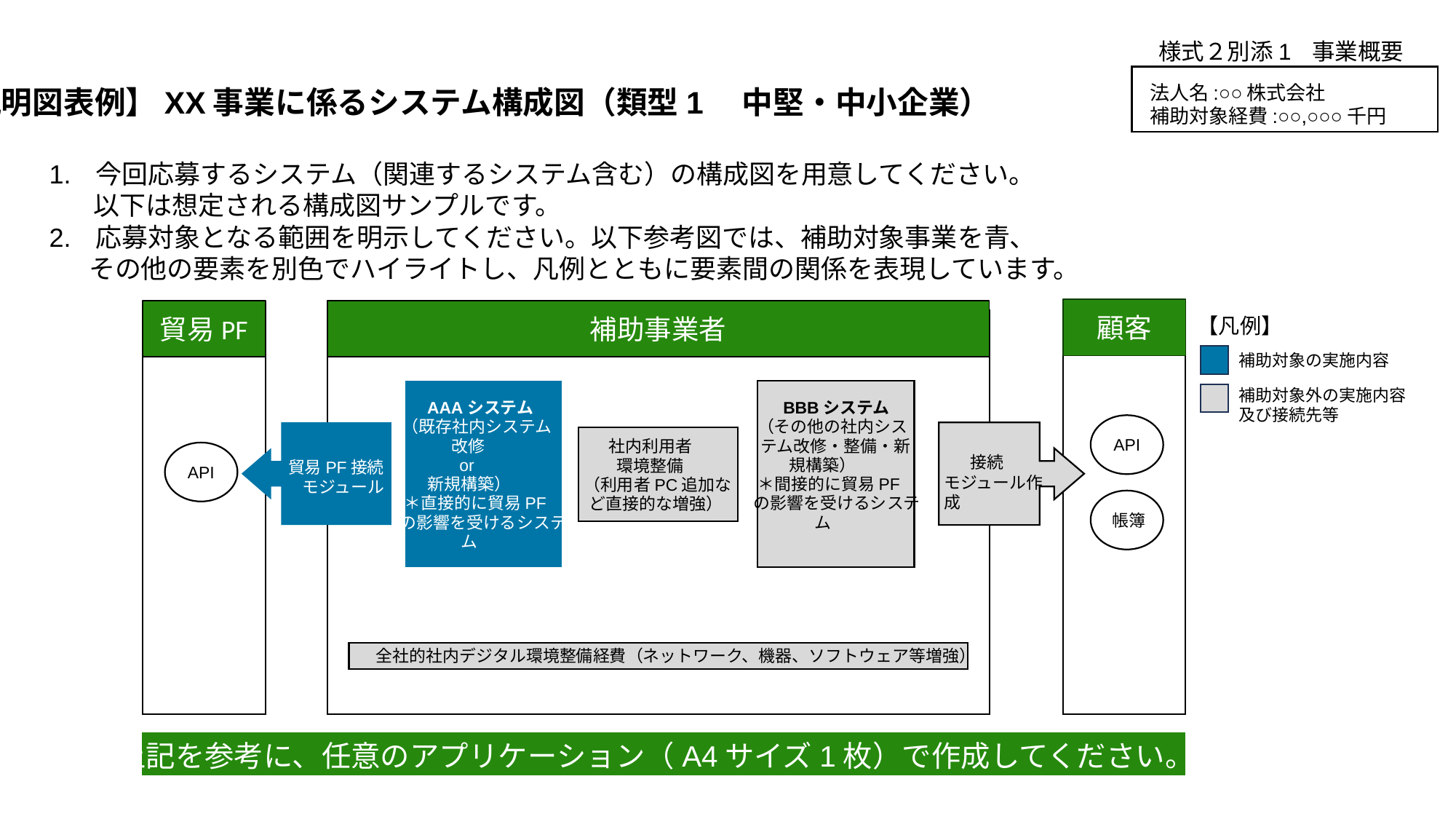

様式２別添1事業概要
法人名:○○株式会社
補助対象経費:○○,○○○千円

【説明図表例】XX事業に係るシステム構成図（類型1　中堅・中小企業）
1.今回応募するシステム（関連するシステム含む）の構成図を用意してください。
以下は想定される構成図サンプルです。
2.応募対象となる範囲を明示してください。以下参考図では、補助対象事業を青、
	その他の要素を別色でハイライトし、凡例とともに要素間の関係を表現しています。

顧客

貿易PF
補助事業者
【凡例】

補助対象の実施内容

補助対象外の実施内容
及び接続先等

  AAAシステム
（既存社内システム
改修
or
新規構築）
＊直接的に貿易PF
の影響を受けるシステ
ム
   BBBシステム
（その他の社内シス
テム改修・整備・新
規構築）
＊間接的に貿易PF
の影響を受けるシステ
ム

API
 社内利用者
環境整備
（利用者PC追加な
ど直接的な増強）

      接続
モジュール作成
貿易PF接続
　モジュール
API

帳簿

全社的社内デジタル環境整備経費（ネットワーク、機器、ソフトウェア等増強）

上記を参考に、任意のアプリケーション（A4サイズ1枚）で作成してください。